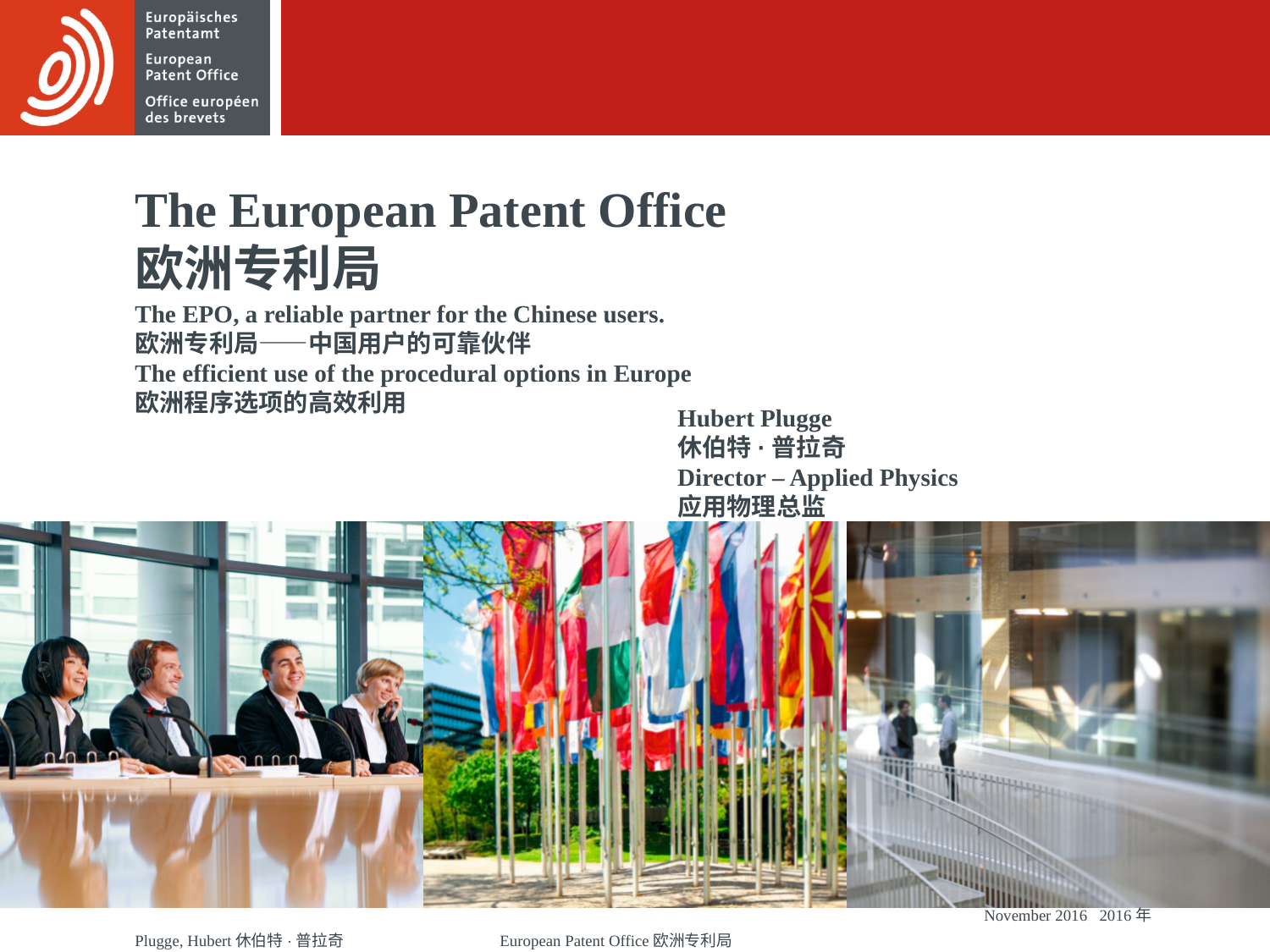

# The European Patent Office 欧洲专利局
The EPO, a reliable partner for the Chinese users.
欧洲专利局——中国用户的可靠伙伴
The efficient use of the procedural options in Europe
欧洲程序选项的高效利用

Hubert Plugge
休伯特·普拉奇
Director – Applied Physics
应用物理总监
November 2016   2016年11月
Plugge, Hubert休伯特·普拉奇
European Patent Office欧洲专利局